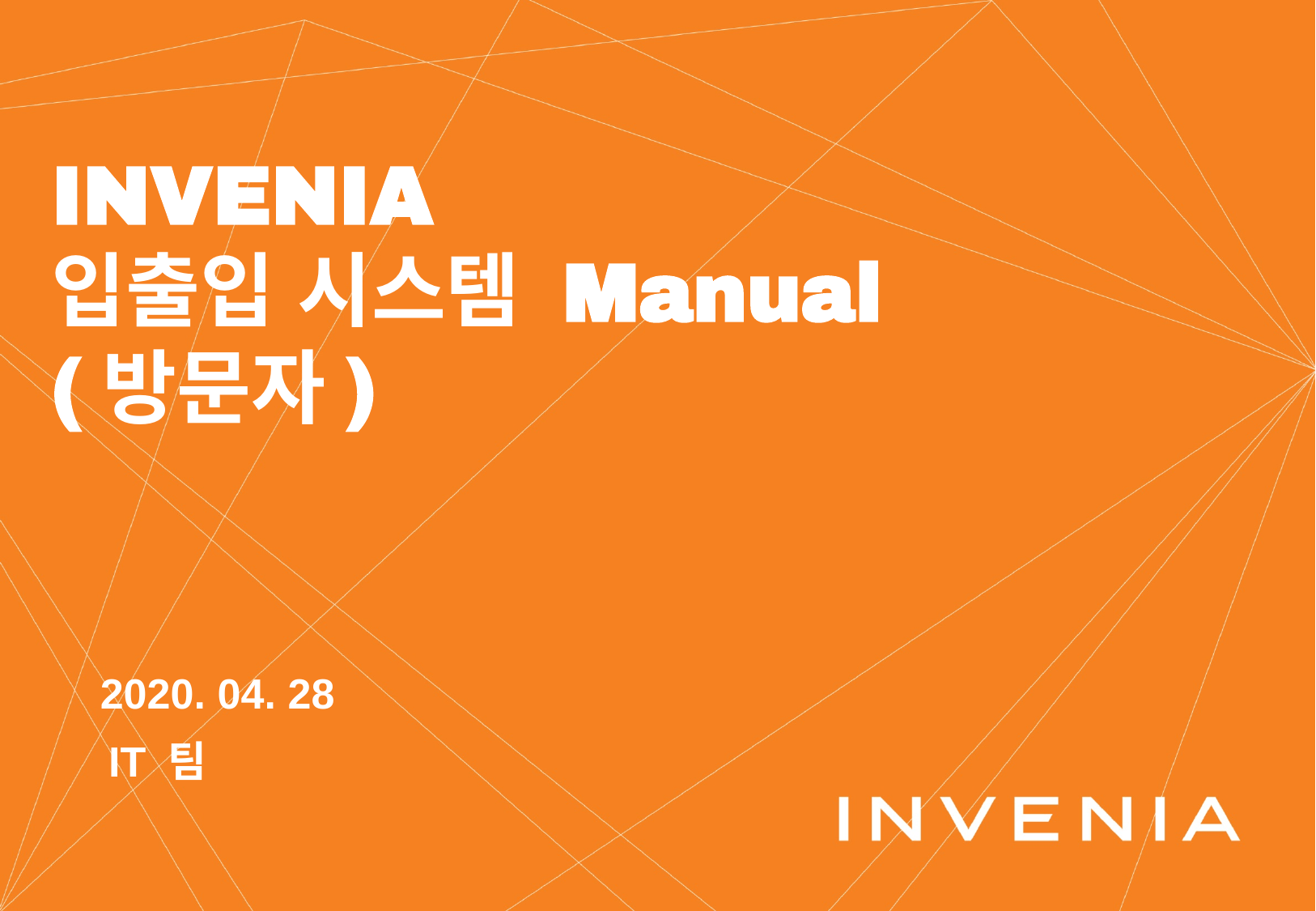

INVENIA
입출입 시스템 Manual
(방문자)
  2020. 04. 28
 IT 팀